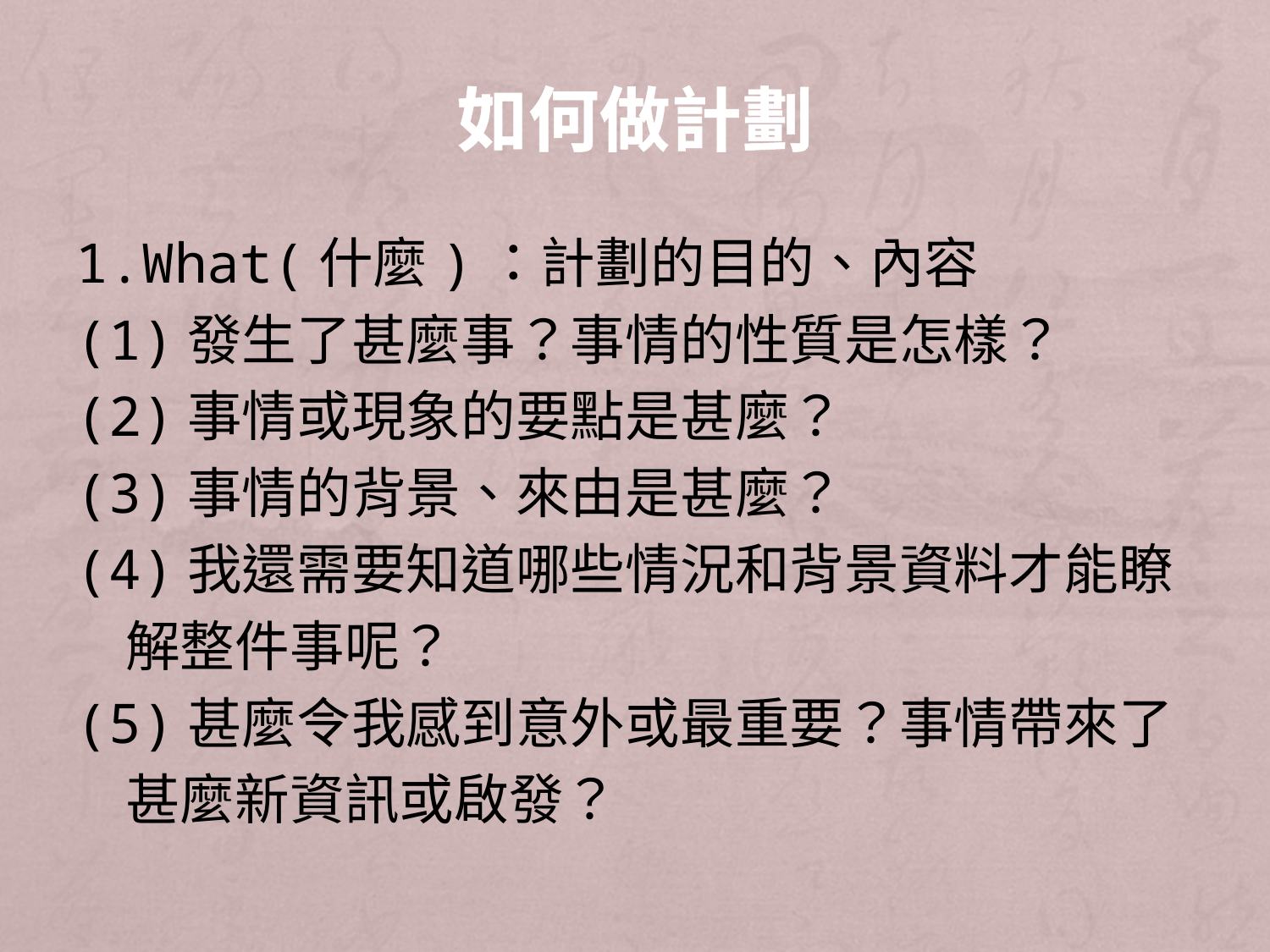

# 如何做計劃
1.What(什麼)：計劃的目的、內容
(1)發生了甚麼事？事情的性質是怎樣？
(2)事情或現象的要點是甚麼？
(3)事情的背景、來由是甚麼？
(4)我還需要知道哪些情況和背景資料才能瞭
   解整件事呢？
(5)甚麼令我感到意外或最重要？事情帶來了
   甚麼新資訊或啟發？